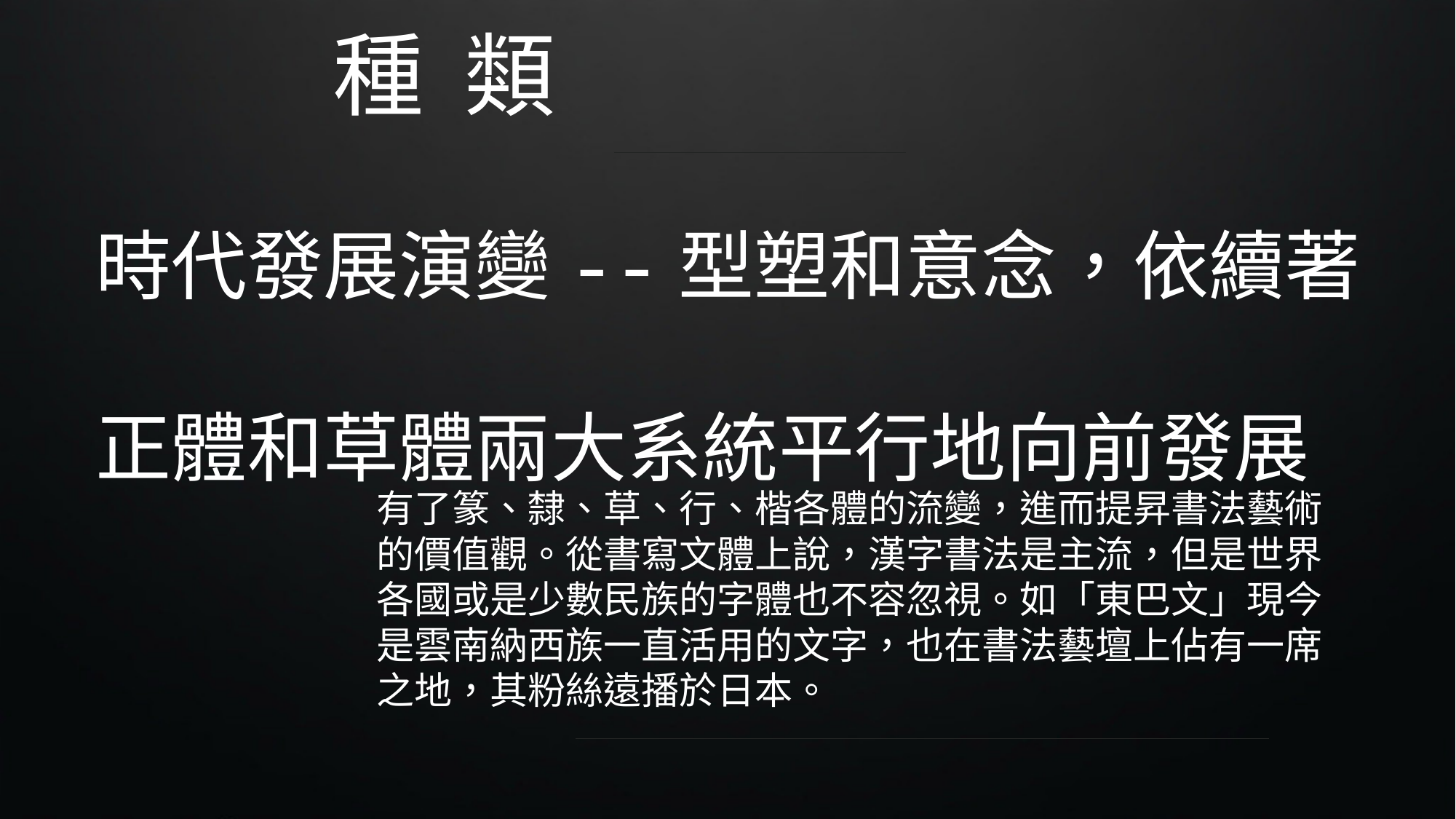

種  類

 時代發展演變--型塑和意念，依續著
 正體和草體兩大系統平行地向前發展

有了篆、隸、草、行、楷各體的流變，進而提昇書法藝術的價值觀。從書寫文體上說，漢字書法是主流，但是世界各國或是少數民族的字體也不容忽視。如「東巴文」現今是雲南納西族一直活用的文字，也在書法藝壇上佔有一席之地，其粉絲遠播於日本。